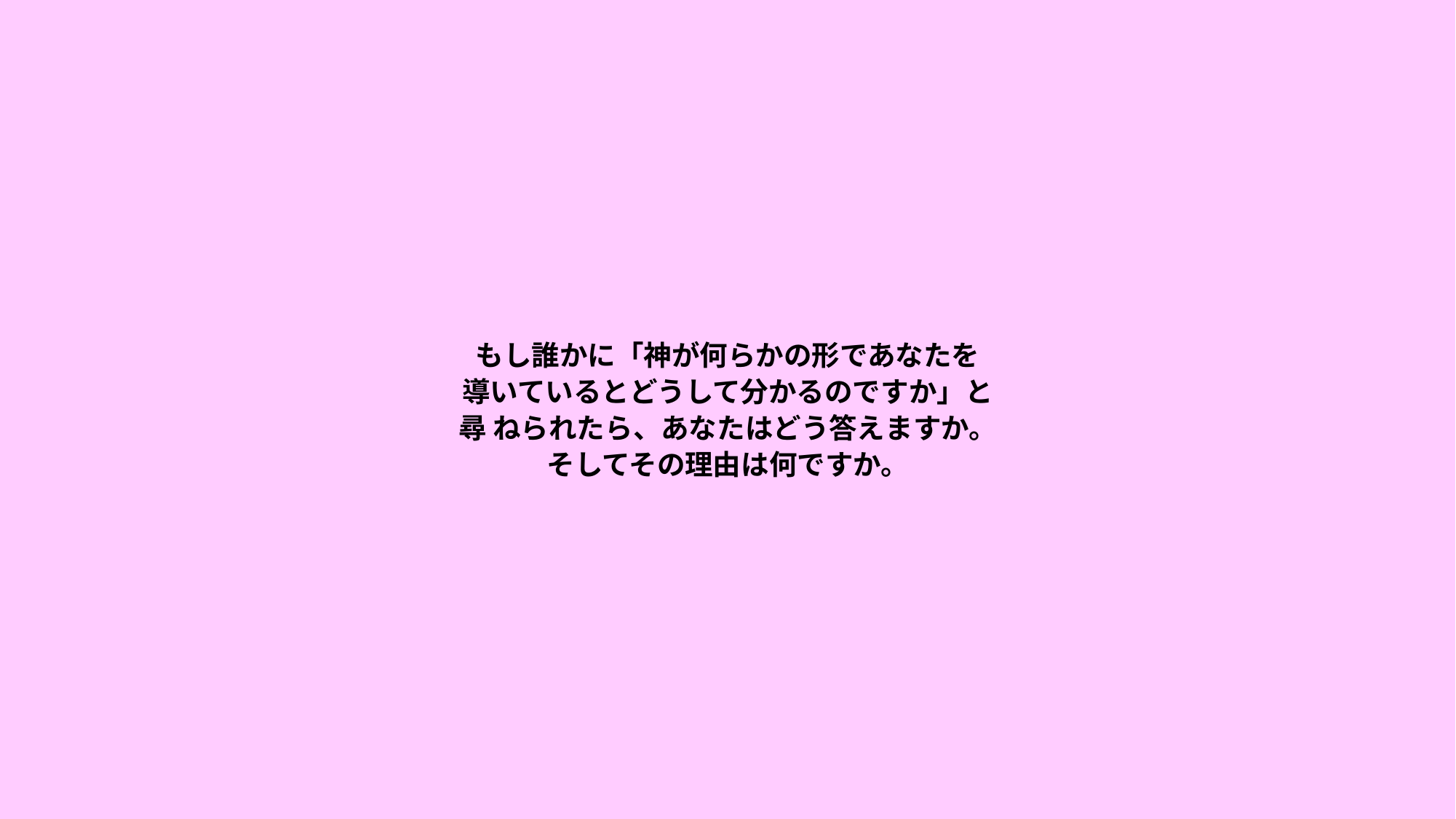

# もし誰かに「神が何らかの形であなたを 導いているとどうして分かるのですか」と 尋 ねられたら、あなたはどう答えますか。 そしてその理由は何ですか。